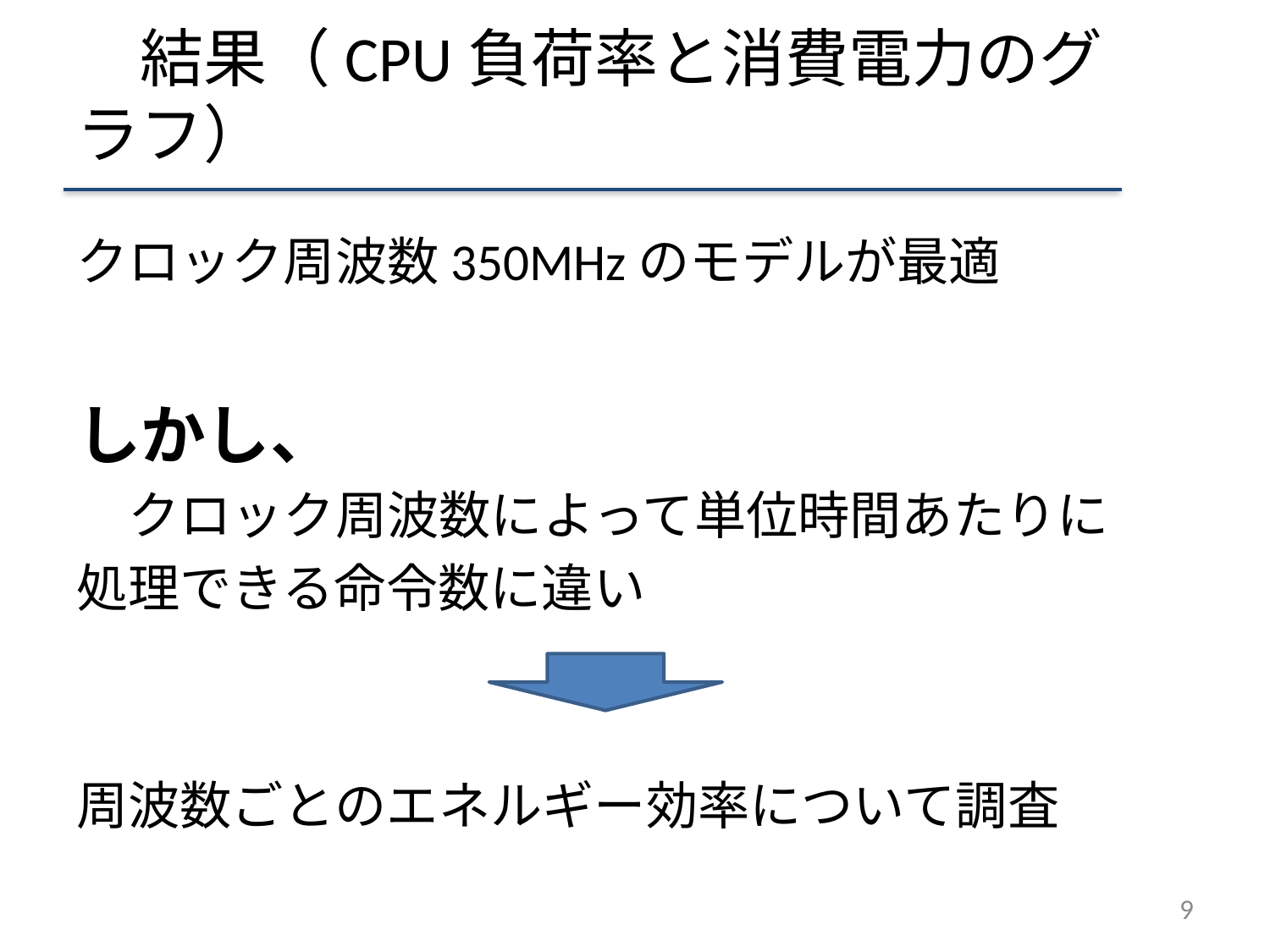

# 結果（CPU負荷率と消費電力のグラフ）
クロック周波数350MHzのモデルが最適

しかし、
　クロック周波数によって単位時間あたりに
処理できる命令数に違い

周波数ごとのエネルギー効率について調査

9